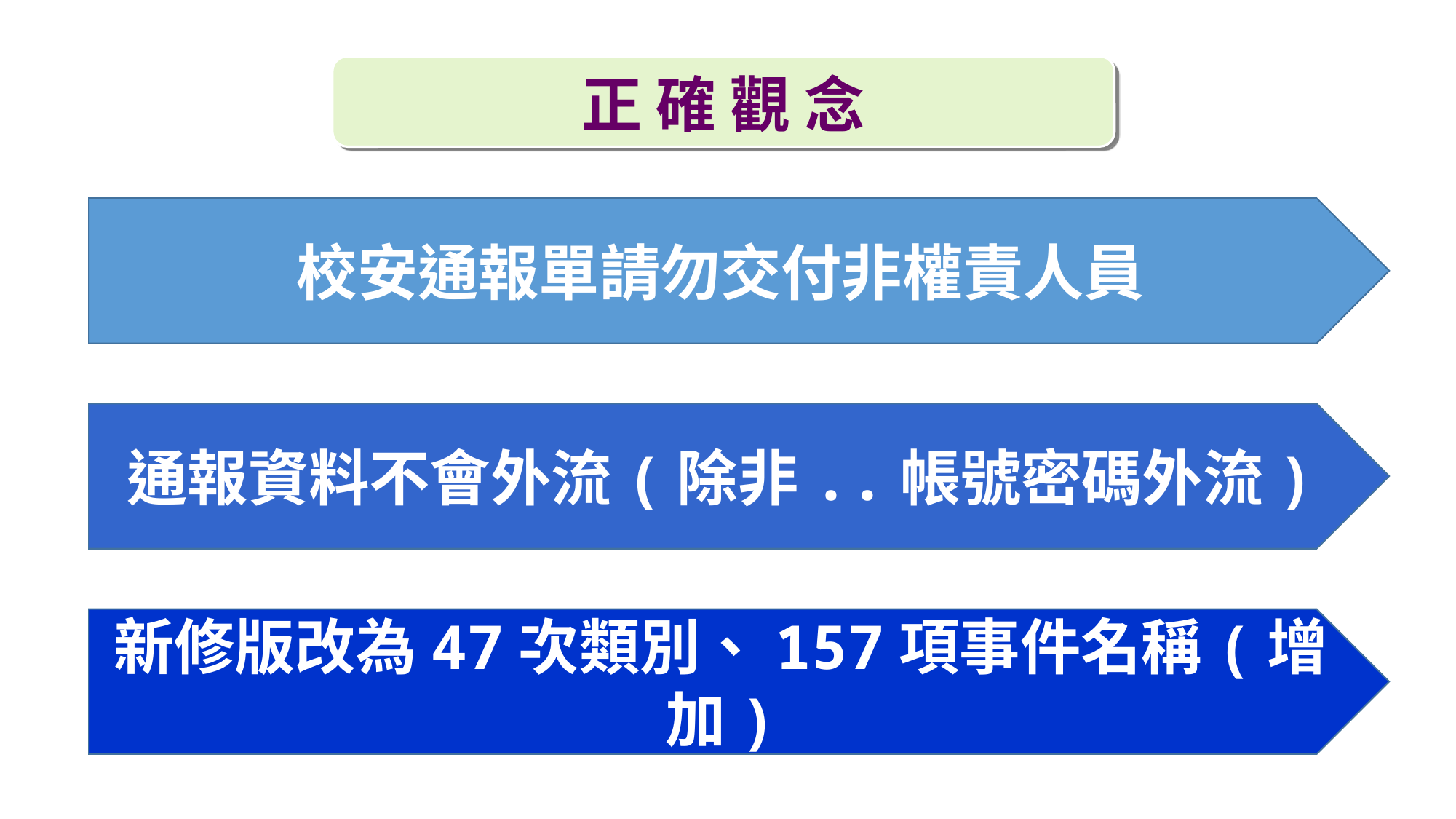

正 確 觀 念

校安通報單請勿交付非權責人員
通報資料不會外流(除非..帳號密碼外流)
新修版改為47次類別、157項事件名稱(增加)